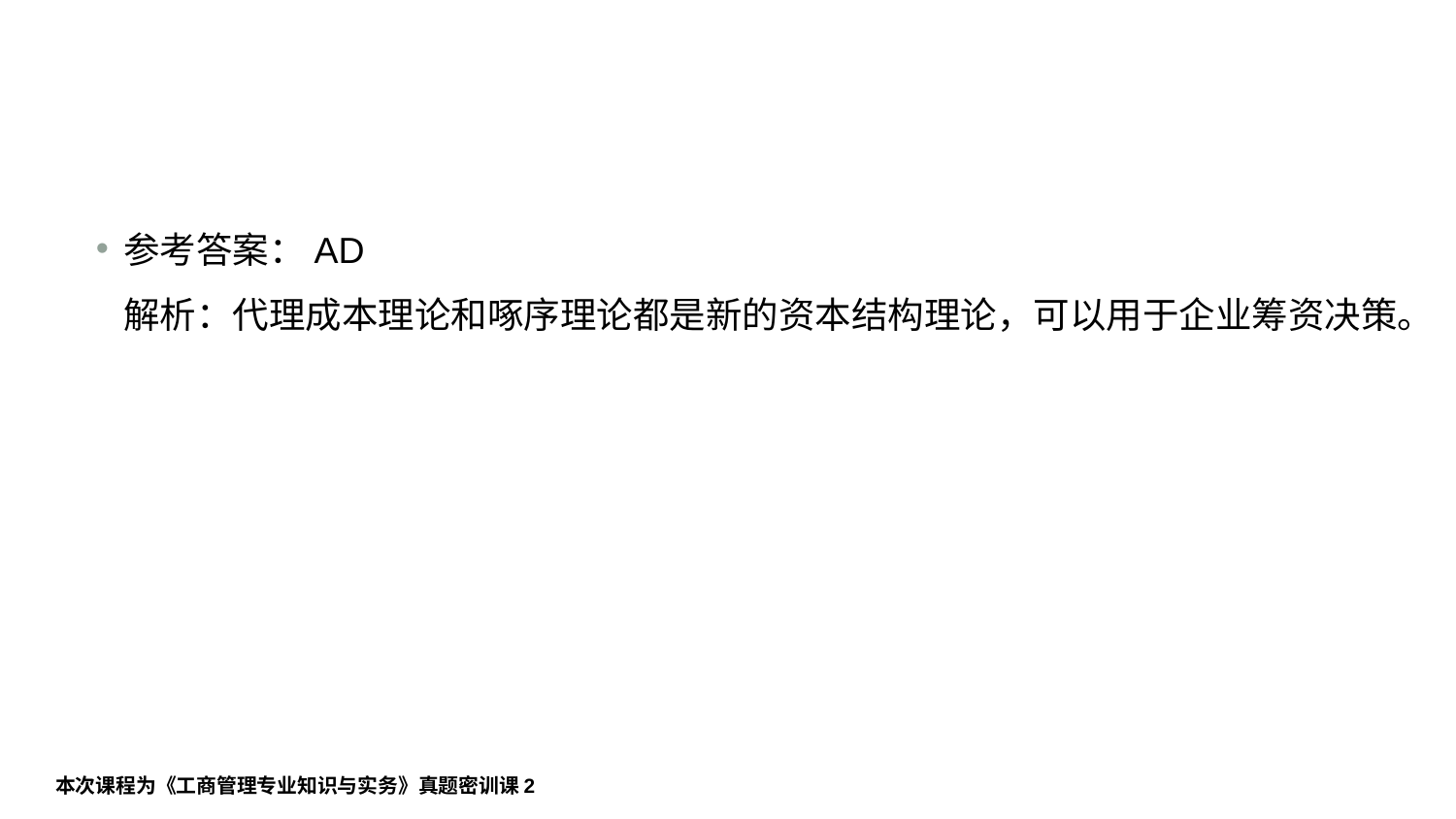

参考答案：AD
解析：代理成本理论和啄序理论都是新的资本结构理论，可以用于企业筹资决策。